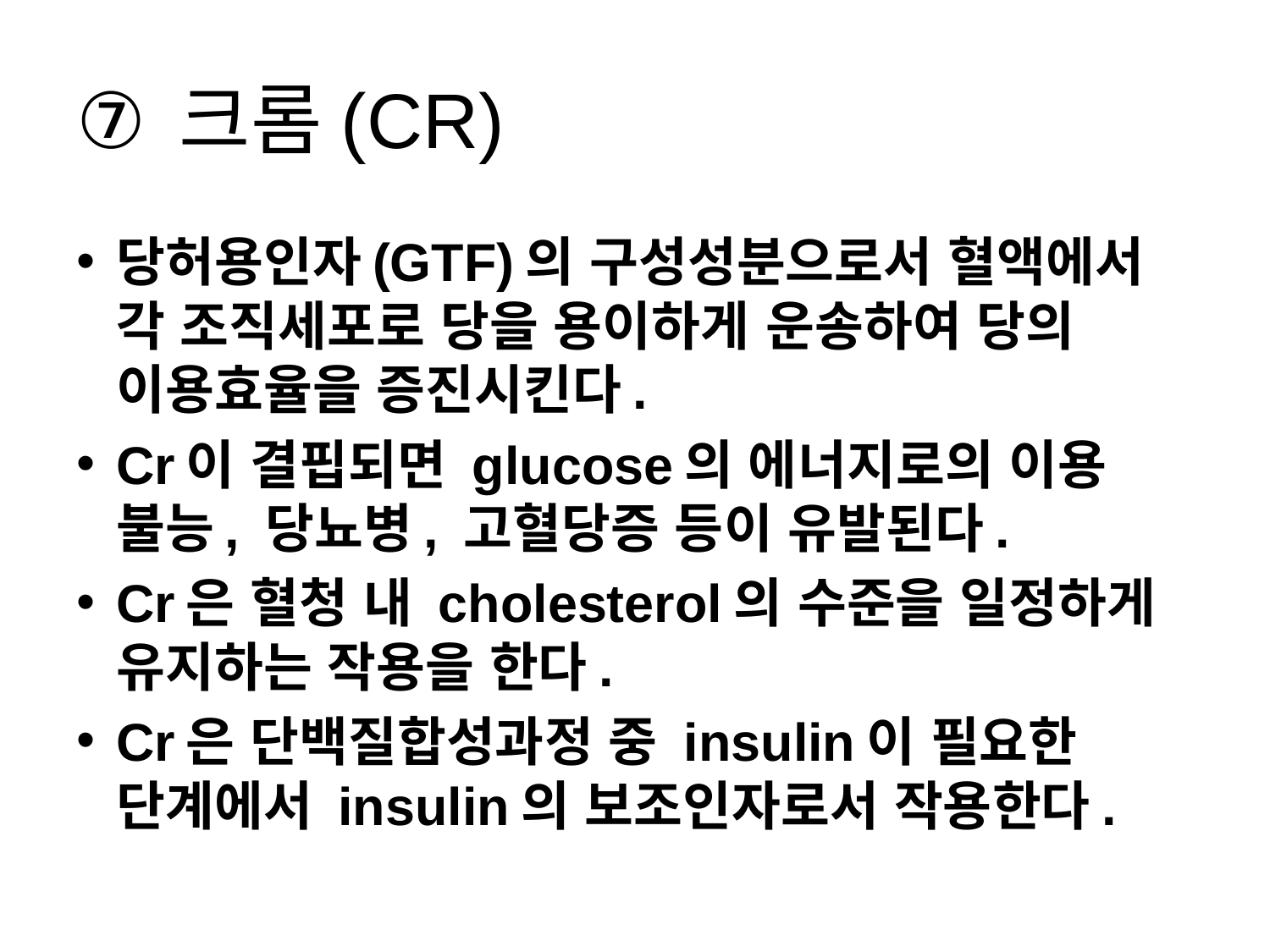

# 크롬(CR)
당허용인자(GTF)의 구성성분으로서 혈액에서 각 조직세포로 당을 용이하게 운송하여 당의 이용효율을 증진시킨다.
Cr이 결핍되면 glucose의 에너지로의 이용 불능, 당뇨병, 고혈당증 등이 유발된다.
Cr은 혈청 내 cholesterol의 수준을 일정하게 유지하는 작용을 한다.
Cr은 단백질합성과정 중 insulin이 필요한 단계에서 insulin의 보조인자로서 작용한다.